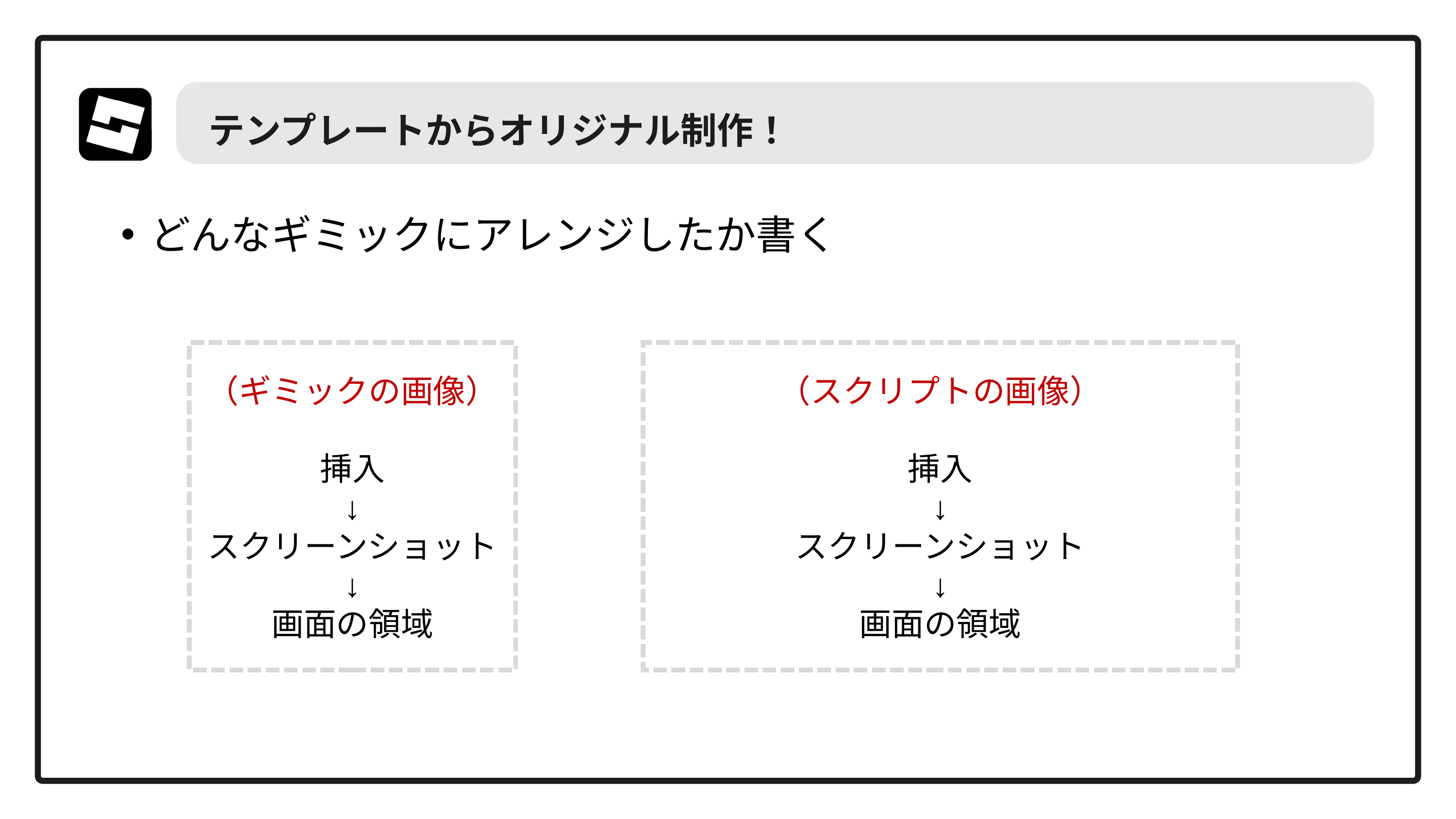

テンプレートからオリジナル制作！
どんなギミックにアレンジしたか書く
（ギミックの画像）

挿入
↓
スクリーンショット
↓
画面の領域
（スクリプトの画像）

挿入
↓
スクリーンショット
↓
画面の領域